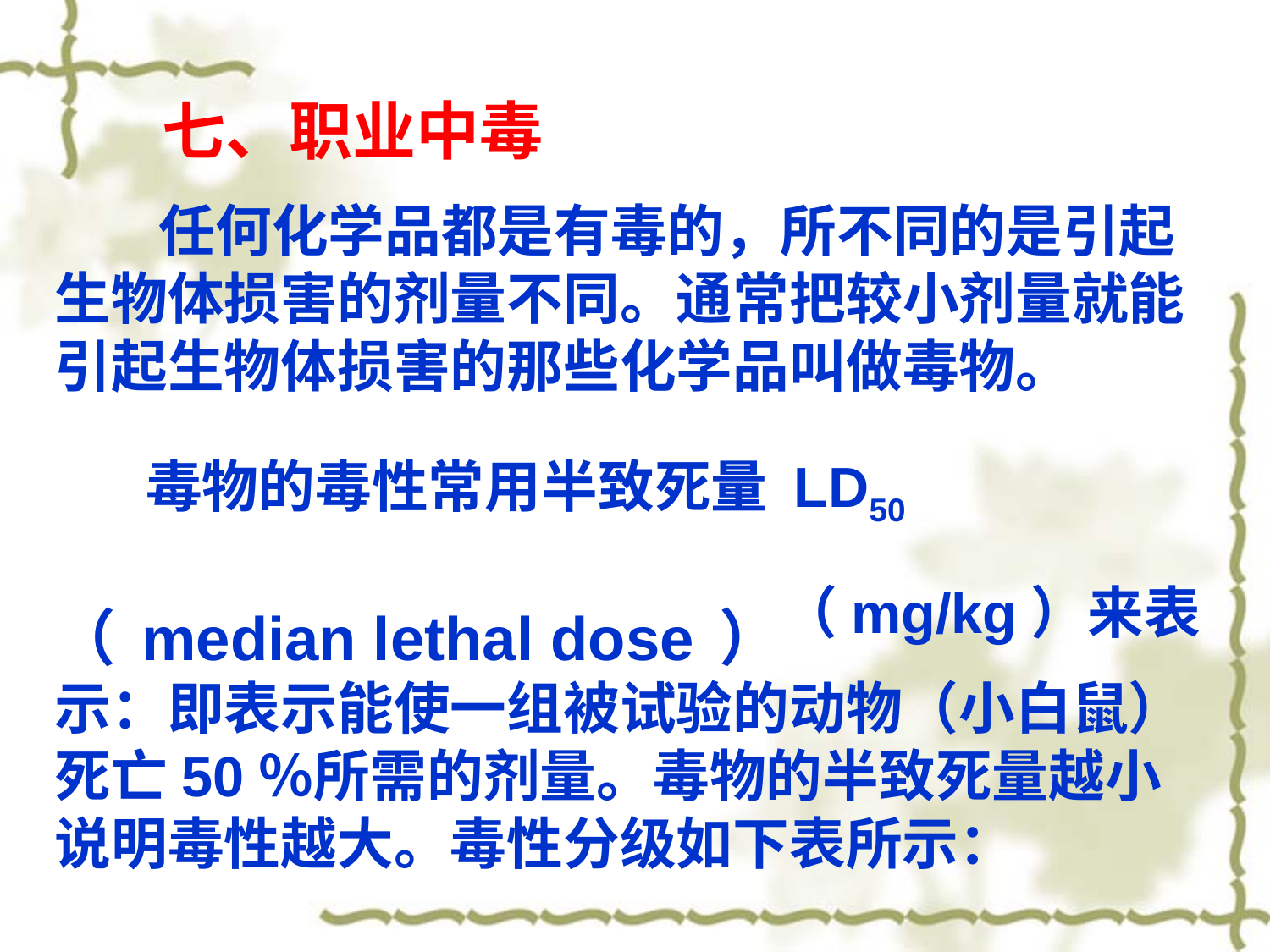

七、职业中毒
       任何化学品都是有毒的，所不同的是引起生物体损害的剂量不同。通常把较小剂量就能引起生物体损害的那些化学品叫做毒物。
      毒物的毒性常用半致死量 LD50 （median lethal dose）（mg/kg）来表示：即表示能使一组被试验的动物（小白鼠）死亡50％所需的剂量。毒物的半致死量越小说明毒性越大。毒性分级如下表所示：
66